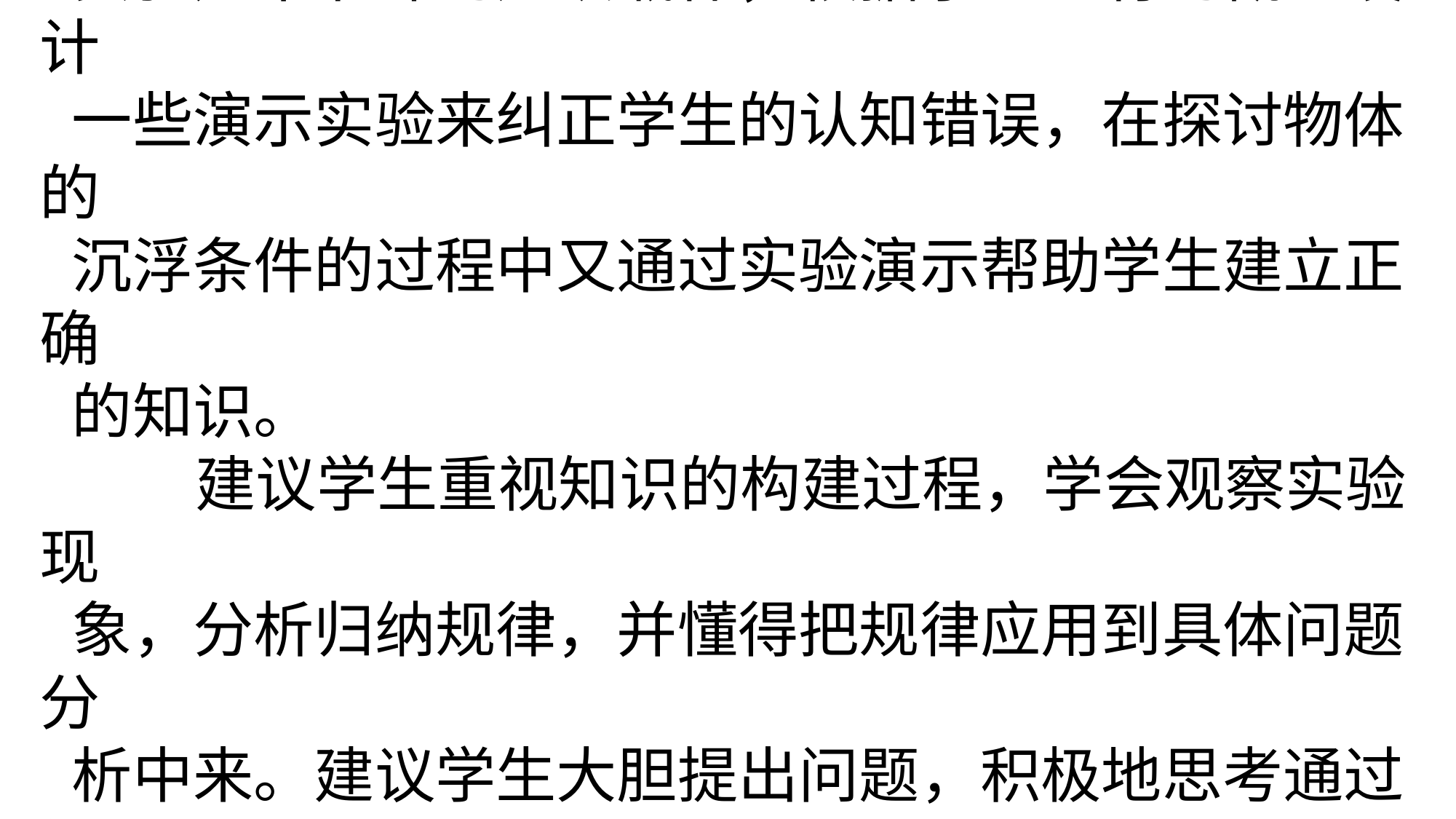

采用学生探究和教师演示实验法、讲授法和学生
小组合作实验探究相结合的教学方法。
实验是本节课的知识载体，根据学生已有的概念设计
一些演示实验来纠正学生的认知错误，在探讨物体的
沉浮条件的过程中又通过实验演示帮助学生建立正确
的知识。
        建议学生重视知识的构建过程，学会观察实验现
象，分析归纳规律，并懂得把规律应用到具体问题分
析中来。建议学生大胆提出问题，积极地思考通过解
决一个又一个问题的过程中建立正确的认识。
采用学生探究和教师演示实验法、讲授法和学生小组
合作实验探究相结合的教学方法。

实验是本节课的知识载体，根据学生已有的概念设计
一些演示实验来纠正学生的认知错误，在探讨物体的沉
浮条件的过程中又通过实验演示帮助学生建立正确的知
识。
       建议学生重视知识的构建过程，学会观察实验现象，分
析归纳规律，并懂得把规律应用到具体问题分析中来。
建议学生大胆提出问题，积极地思考通过解决一个又一
个问题的过程中建立正确的认识。